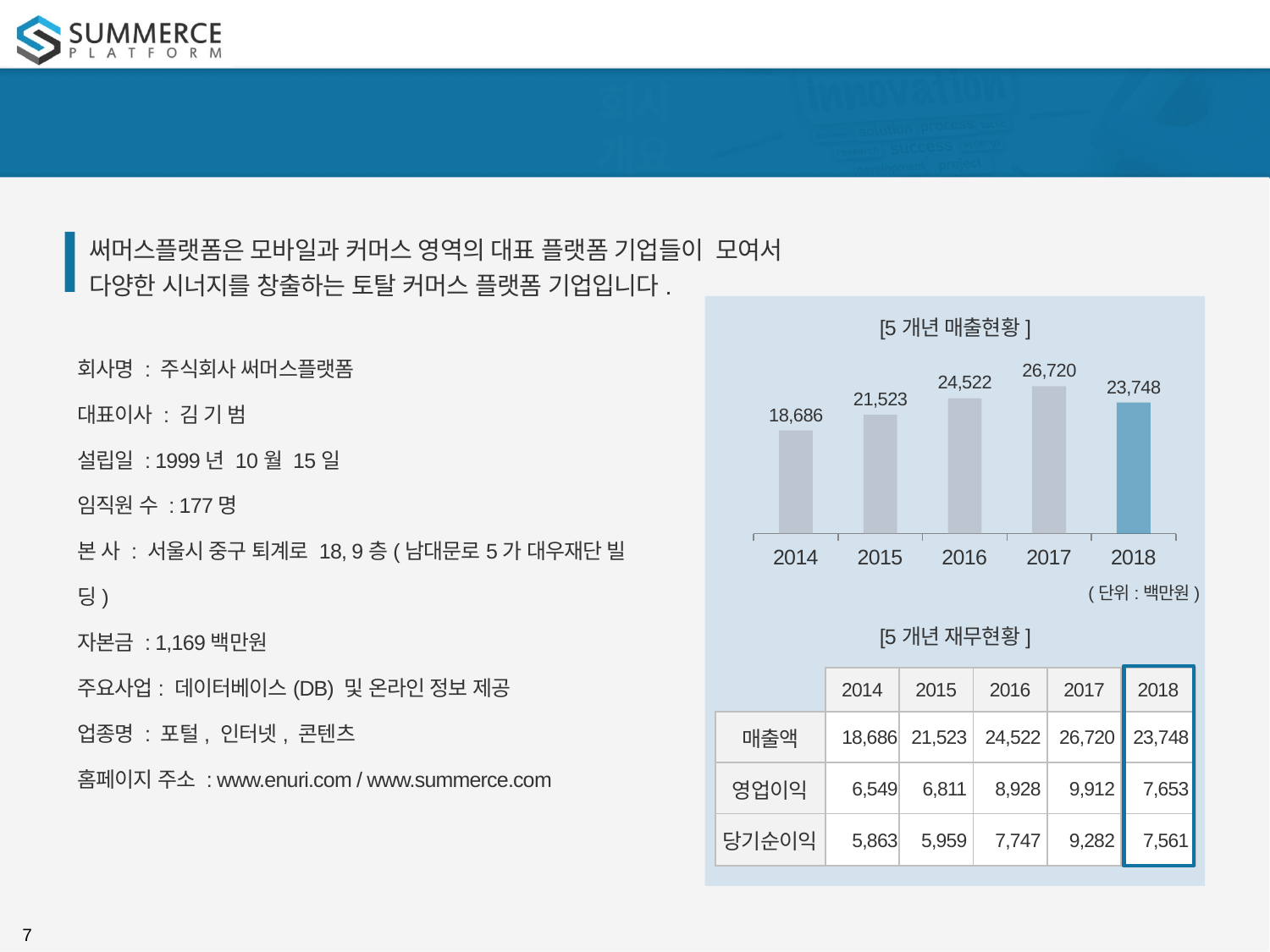

# 회사 개요

써머스플랫폼은 모바일과 커머스 영역의 대표 플랫폼 기업들이  모여서
다양한 시너지를 창출하는 토탈 커머스 플랫폼 기업입니다.

[5개년 매출현황]

### Chart

| Category | 열1 |
|---|---|
| 2014 | 18686.0 |
| 2015 | 21523.0 |
| 2016 | 24522.0 |
| 2017 | 26720.0 |
| 2018 | 23748.0 |
회사명 : 주식회사 써머스플랫폼
대표이사 : 김 기 범
설립일 : 1999년 10월 15일
임직원 수 : 177명
본 사 : 서울시 중구 퇴계로 18, 9층(남대문로5가 대우재단 빌딩)
자본금 : 1,169백만원
주요사업: 데이터베이스(DB) 및 온라인 정보 제공
업종명 : 포털, 인터넷, 콘텐츠
홈페이지 주소 : www.enuri.com / www.summerce.com
(단위:백만원)
[5개년 재무현황]

|  | 2014 | 2015 | 2016 | 2017 | 2018 |
| --- | --- | --- | --- | --- | --- |
| 매출액 | 18,686 | 21,523 | 24,522 | 26,720 | 23,748 |
| 영업이익 | 6,549 | 6,811 | 8,928 | 9,912 | 7,653 |
| 당기순이익 | 5,863 | 5,959 | 7,747 | 9,282 | 7,561 |
7